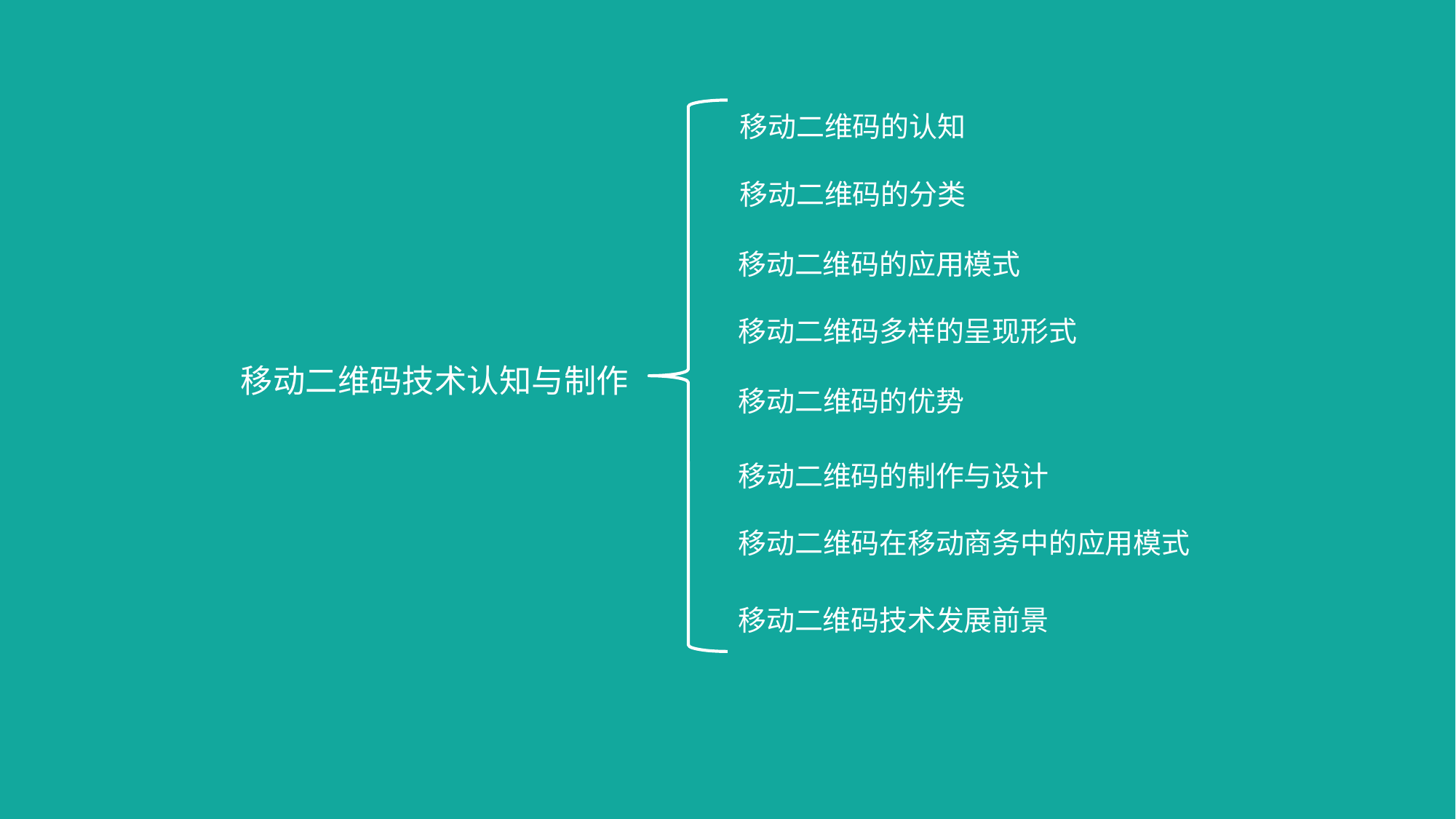

移动二维码的认知
移动二维码的分类
移动二维码的应用模式
移动二维码多样的呈现形式
移动二维码技术认知与制作
移动二维码的优势
移动二维码的制作与设计
移动二维码在移动商务中的应用模式
移动二维码技术发展前景